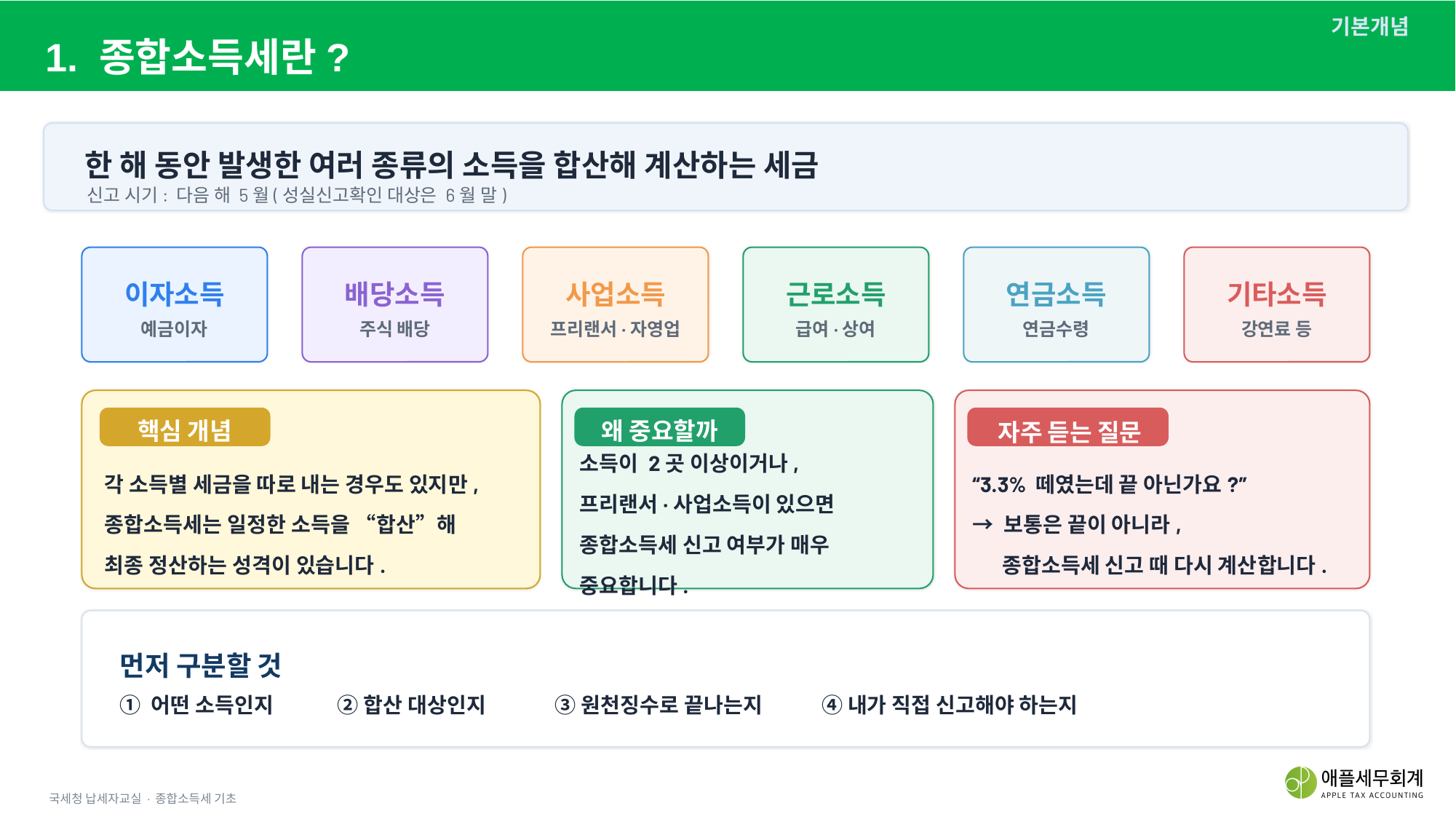

기본개념
1. 종합소득세란?

한 해 동안 발생한 여러 종류의 소득을 합산해 계산하는 세금
신고 시기: 다음 해 5월(성실신고확인 대상은 6월 말)

이자소득
배당소득
사업소득
근로소득
연금소득
기타소득
예금이자
주식 배당
프리랜서·자영업
급여·상여
연금수령
강연료 등

핵심 개념
왜 중요할까
자주 듣는 질문
각 소득별 세금을 따로 내는 경우도 있지만,
종합소득세는 일정한 소득을 “합산”해
최종 정산하는 성격이 있습니다.
소득이 2곳 이상이거나,
프리랜서·사업소득이 있으면 종합소득세 신고 여부가 매우 중요합니다.
“3.3% 떼였는데 끝 아닌가요?”
→ 보통은 끝이 아니라,
     종합소득세 신고 때 다시 계산합니다.

먼저 구분할 것
① 어떤 소득인지             ② 합산 대상인지              ③ 원천징수로 끝나는지            ④ 내가 직접 신고해야 하는지
국세청 납세자교실 · 종합소득세 기초